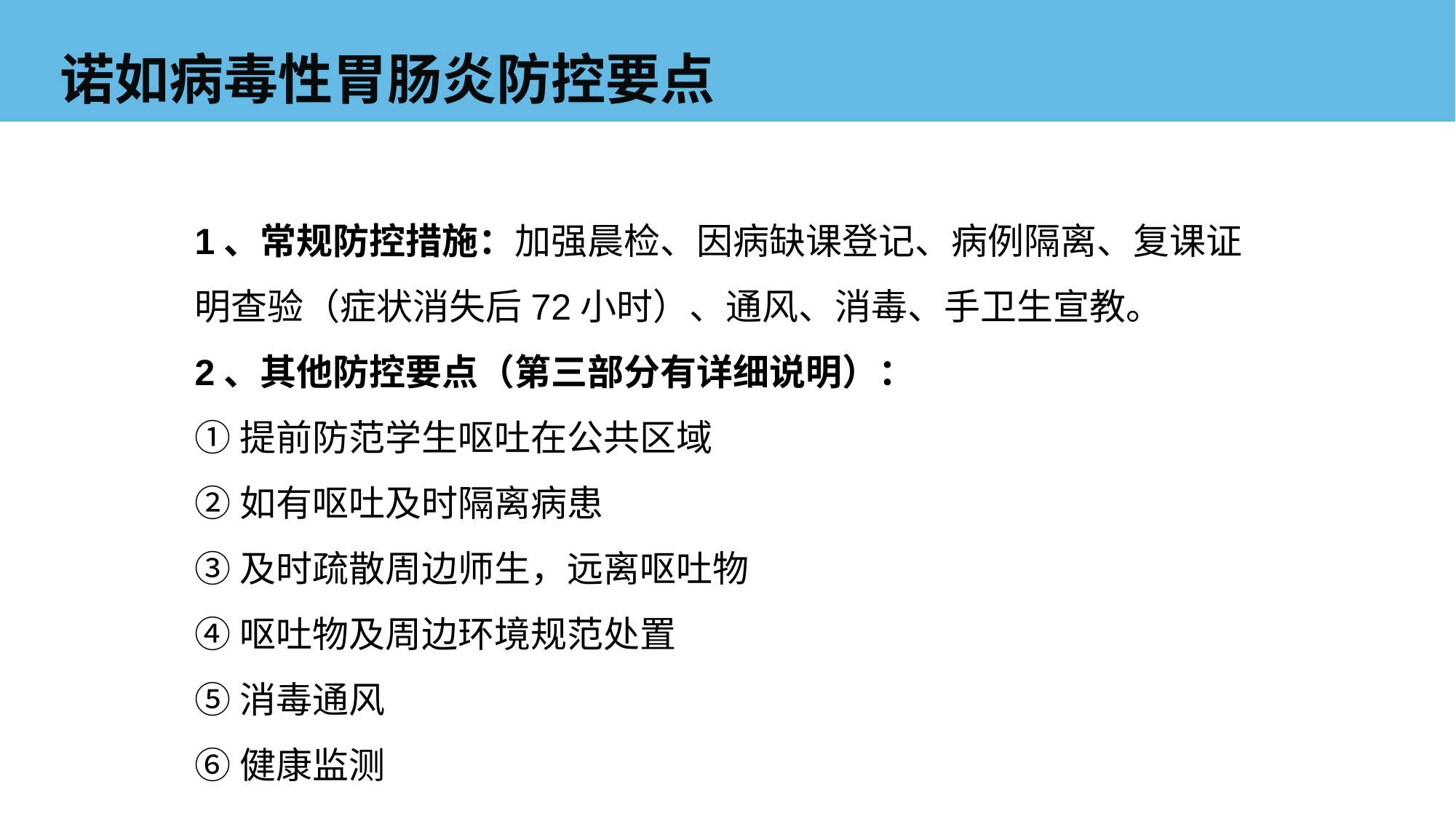

诺如病毒性胃肠炎防控要点
1、常规防控措施：加强晨检、因病缺课登记、病例隔离、复课证明查验（症状消失后72小时）、通风、消毒、手卫生宣教。
2、其他防控要点（第三部分有详细说明）：
①提前防范学生呕吐在公共区域
②如有呕吐及时隔离病患
③及时疏散周边师生，远离呕吐物
④呕吐物及周边环境规范处置
⑤消毒通风
⑥健康监测